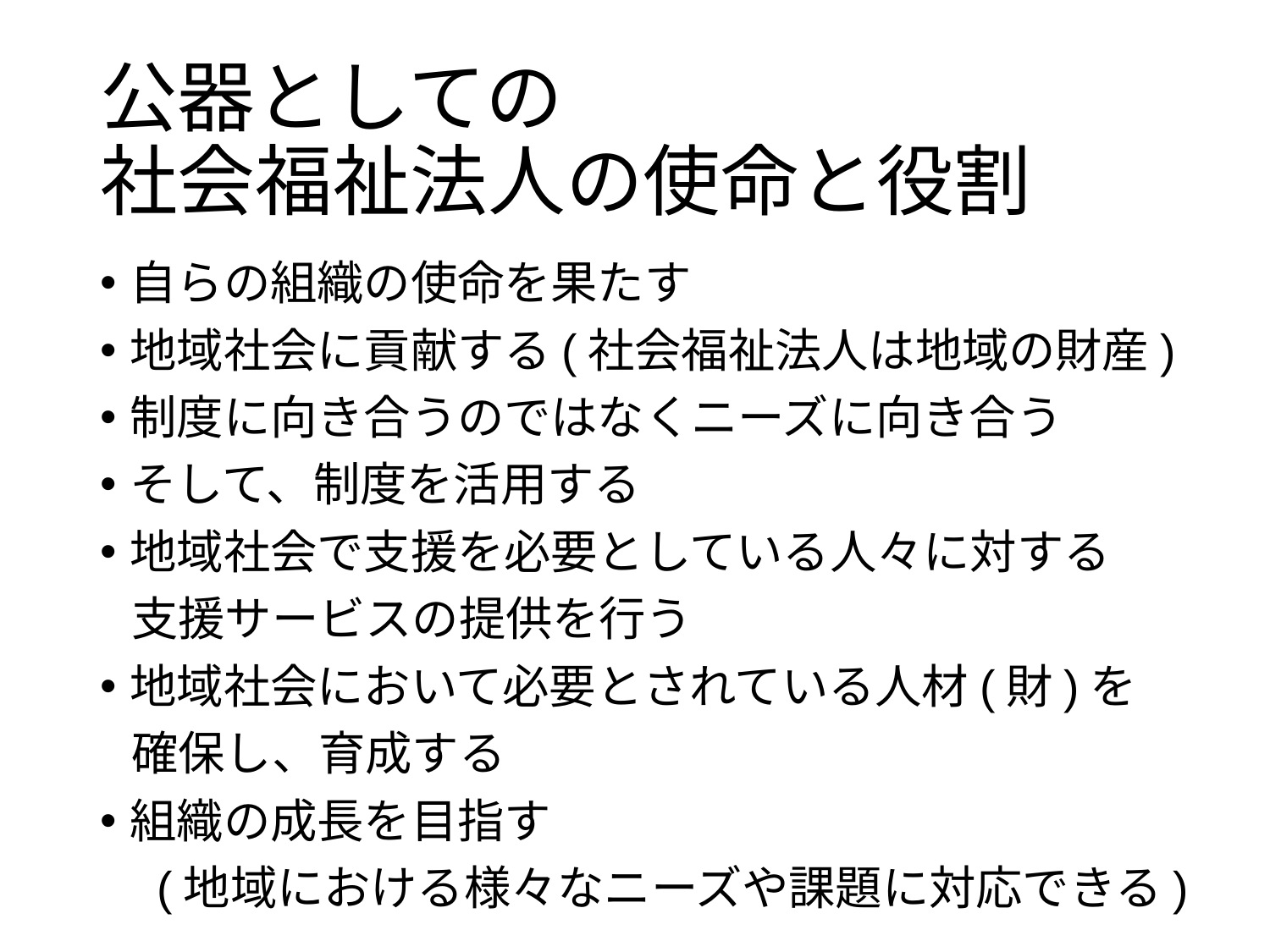

# 公器としての 社会福祉法人の使命と役割
自らの組織の使命を果たす
地域社会に貢献する(社会福祉法人は地域の財産)
制度に向き合うのではなくニーズに向き合う
そして、制度を活用する
地域社会で支援を必要としている人々に対する
  支援サービスの提供を行う
地域社会において必要とされている人材(財)を
  確保し、育成する
組織の成長を目指す
　(地域における様々なニーズや課題に対応できる)